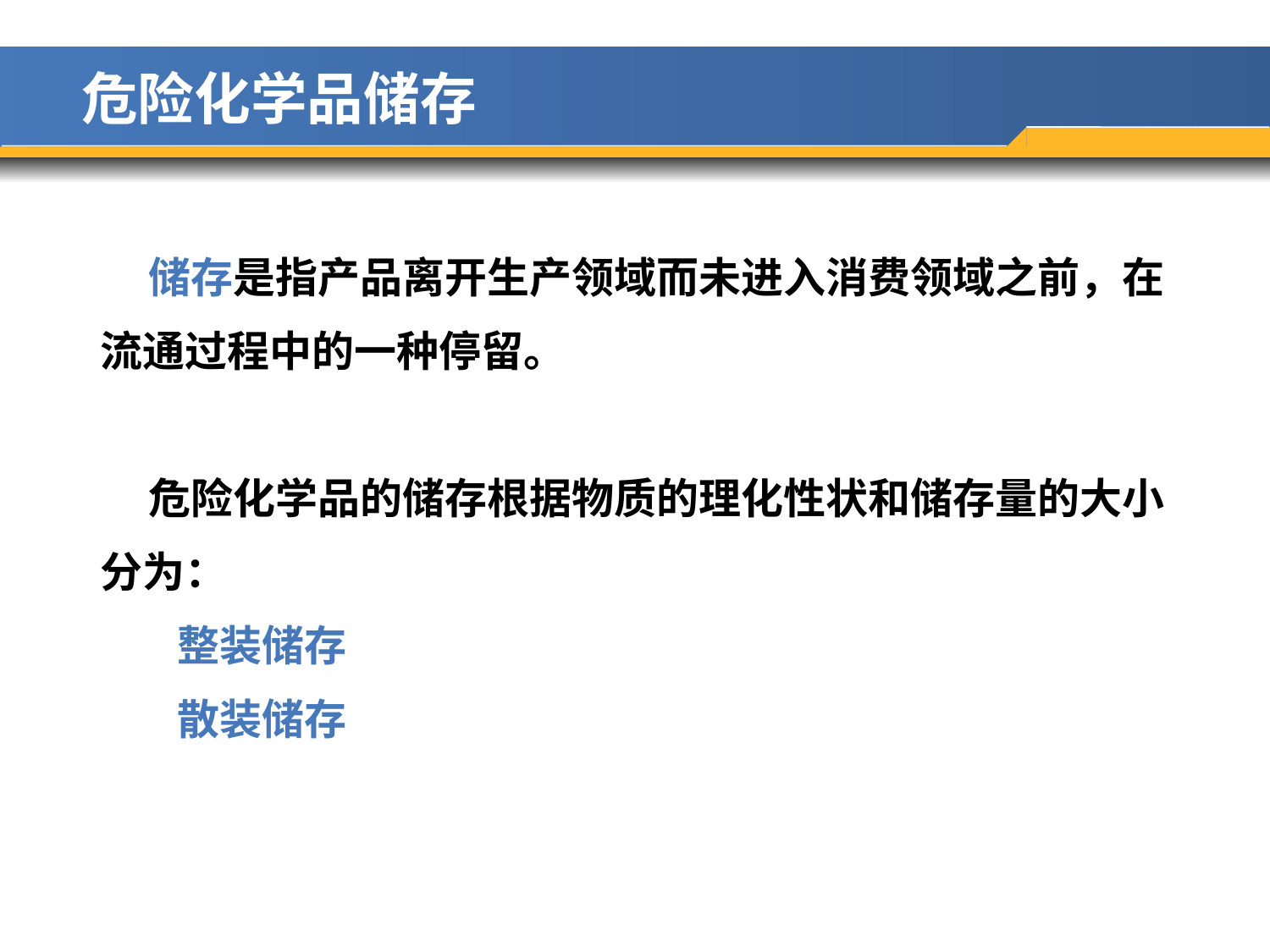

危险化学品储存

    储存是指产品离开生产领域而未进入消费领域之前，在流通过程中的一种停留。

    危险化学品的储存根据物质的理化性状和储存量的大小分为：
       整装储存
       散装储存